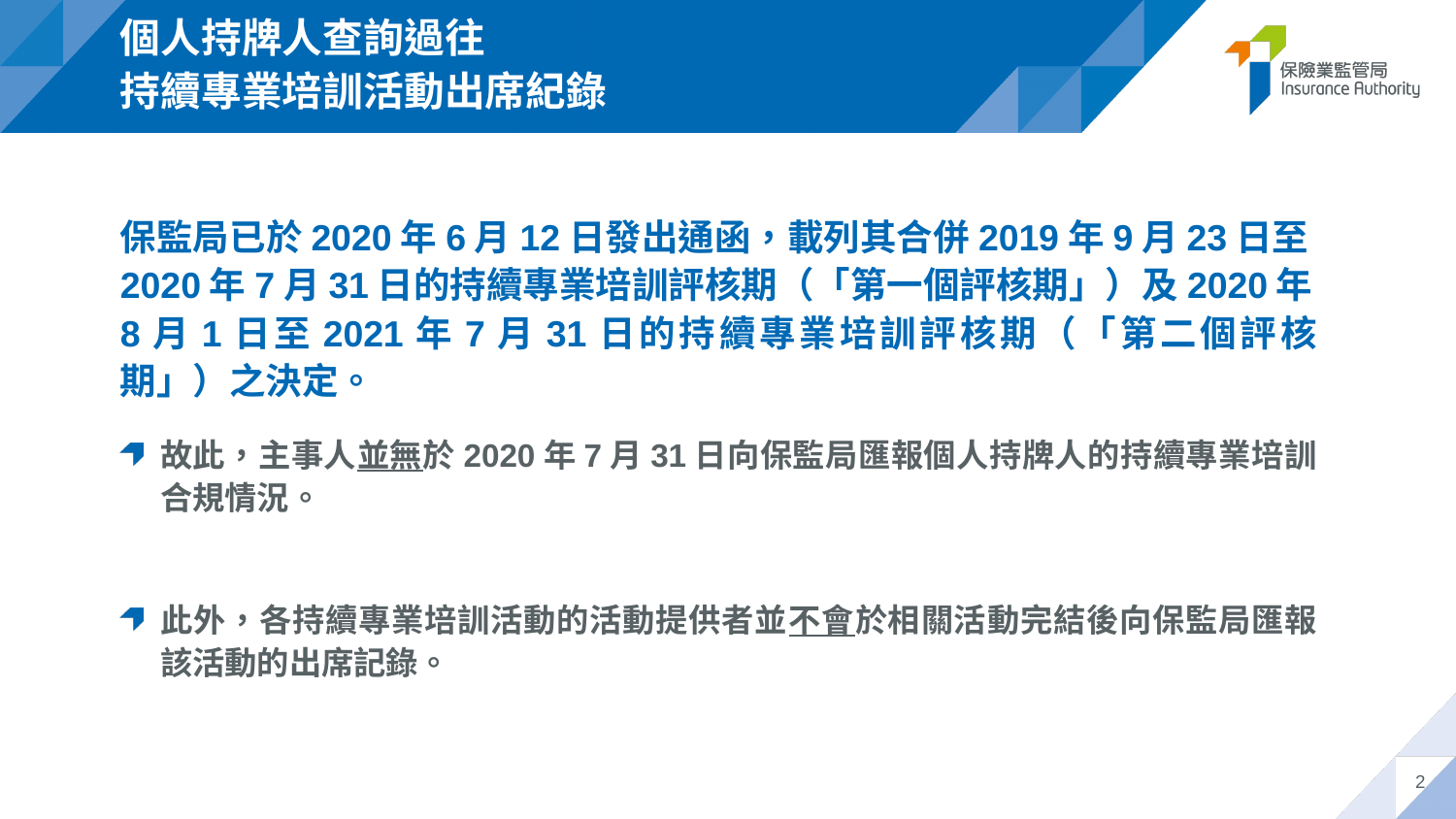

# 個人持牌人查詢過往 持續專業培訓活動出席紀錄
保監局已於2020年6月12日發出通函，載列其合併2019年9月23日至2020年7月31日的持續專業培訓評核期（「第一個評核期」）及2020年8月1日至2021年7月31日的持續專業培訓評核期（「第二個評核期」）之決定。
故此，主事人並無於2020年7月31日向保監局匯報個人持牌人的持續專業培訓合規情況。
此外，各持續專業培訓活動的活動提供者並不會於相關活動完結後向保監局匯報該活動的出席記錄。
2